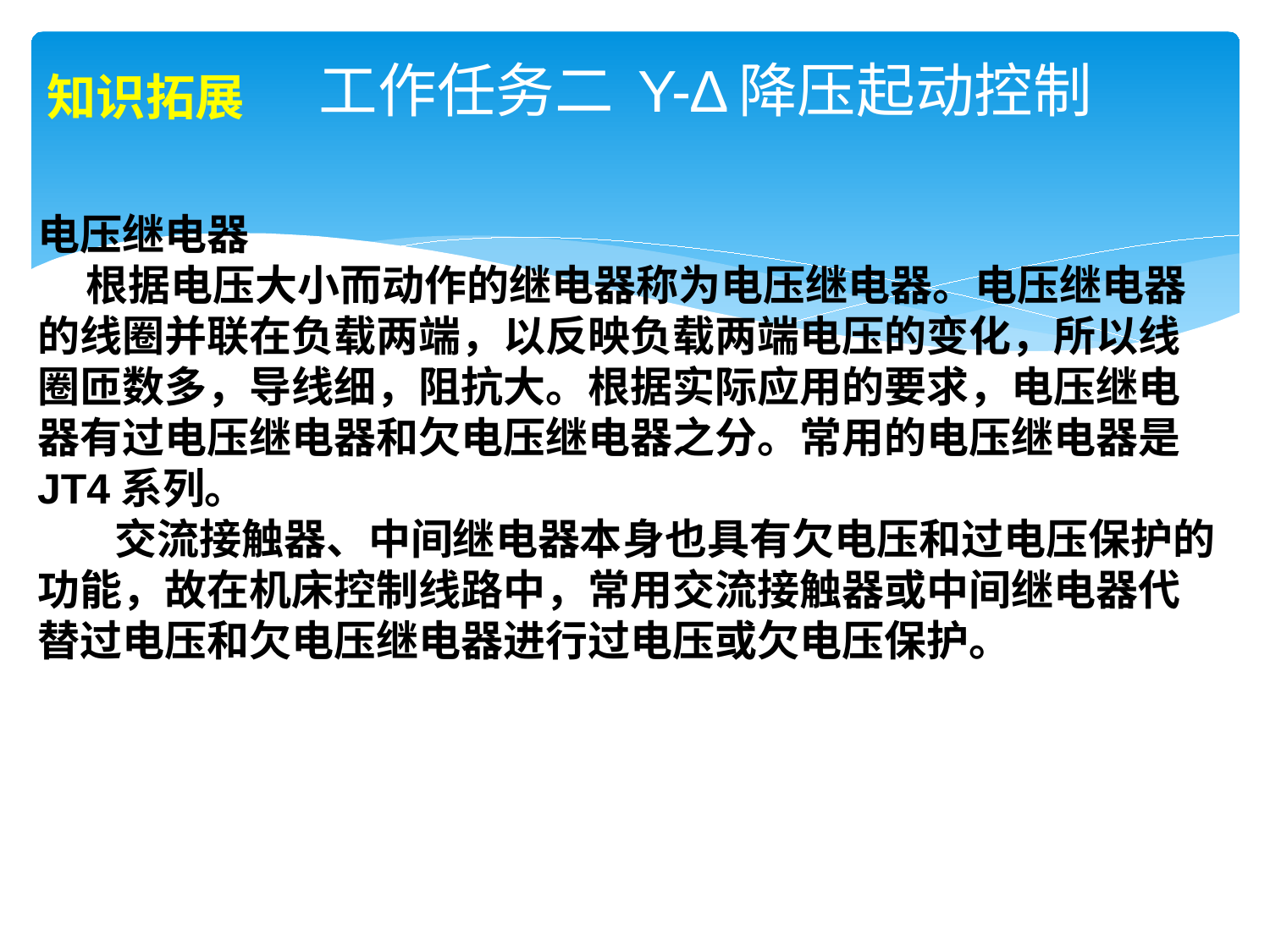

# 工作任务二 Y-∆降压起动控制
知识拓展
电压继电器
    根据电压大小而动作的继电器称为电压继电器。电压继电器的线圈并联在负载两端，以反映负载两端电压的变化，所以线圈匝数多，导线细，阻抗大。根据实际应用的要求，电压继电器有过电压继电器和欠电压继电器之分。常用的电压继电器是JT4系列。
       交流接触器、中间继电器本身也具有欠电压和过电压保护的功能，故在机床控制线路中，常用交流接触器或中间继电器代替过电压和欠电压继电器进行过电压或欠电压保护。